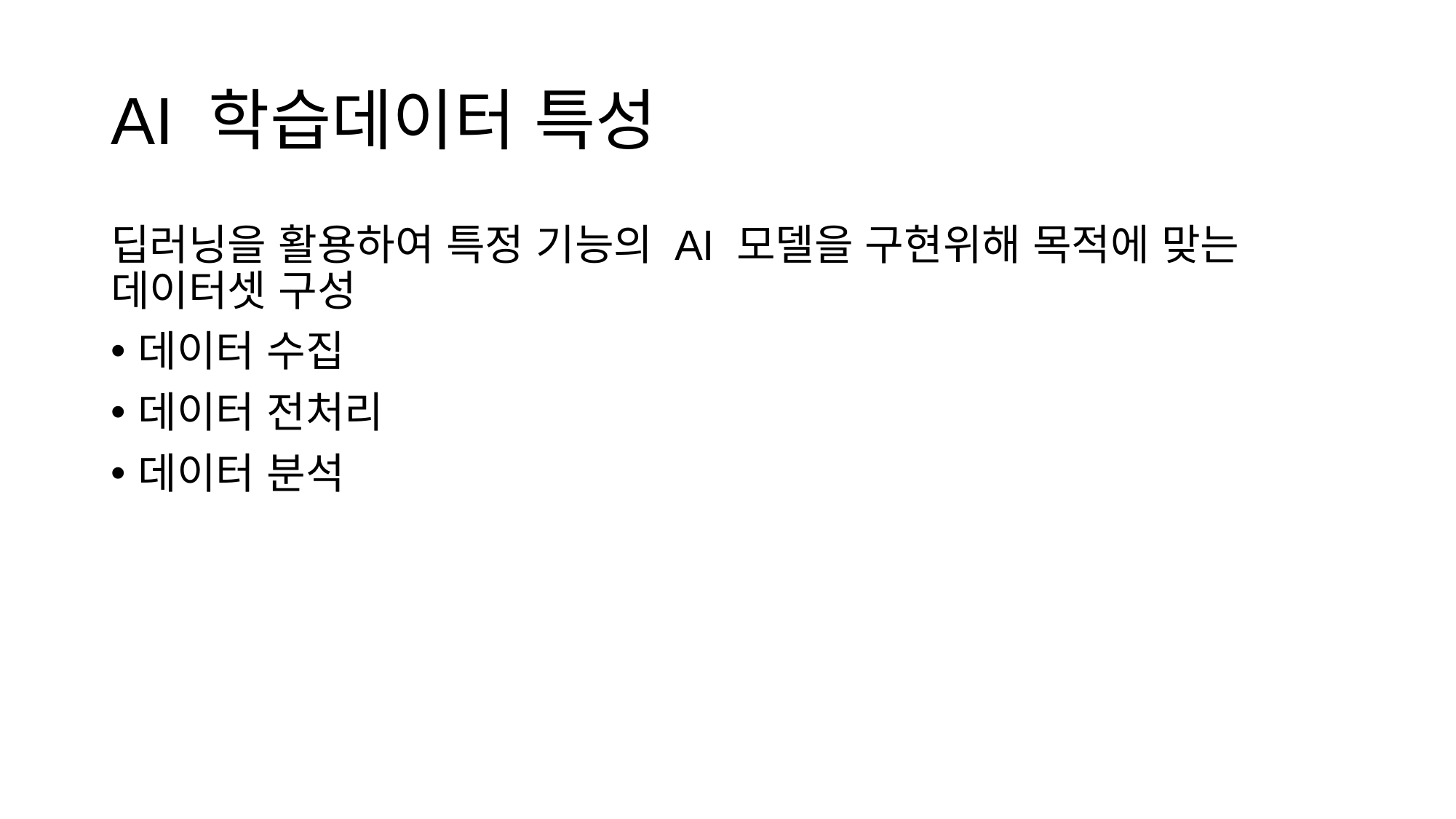

# AI 학습데이터 특성
딥러닝을 활용하여 특정 기능의 AI 모델을 구현위해 목적에 맞는 데이터셋 구성
데이터 수집
데이터 전처리
데이터 분석